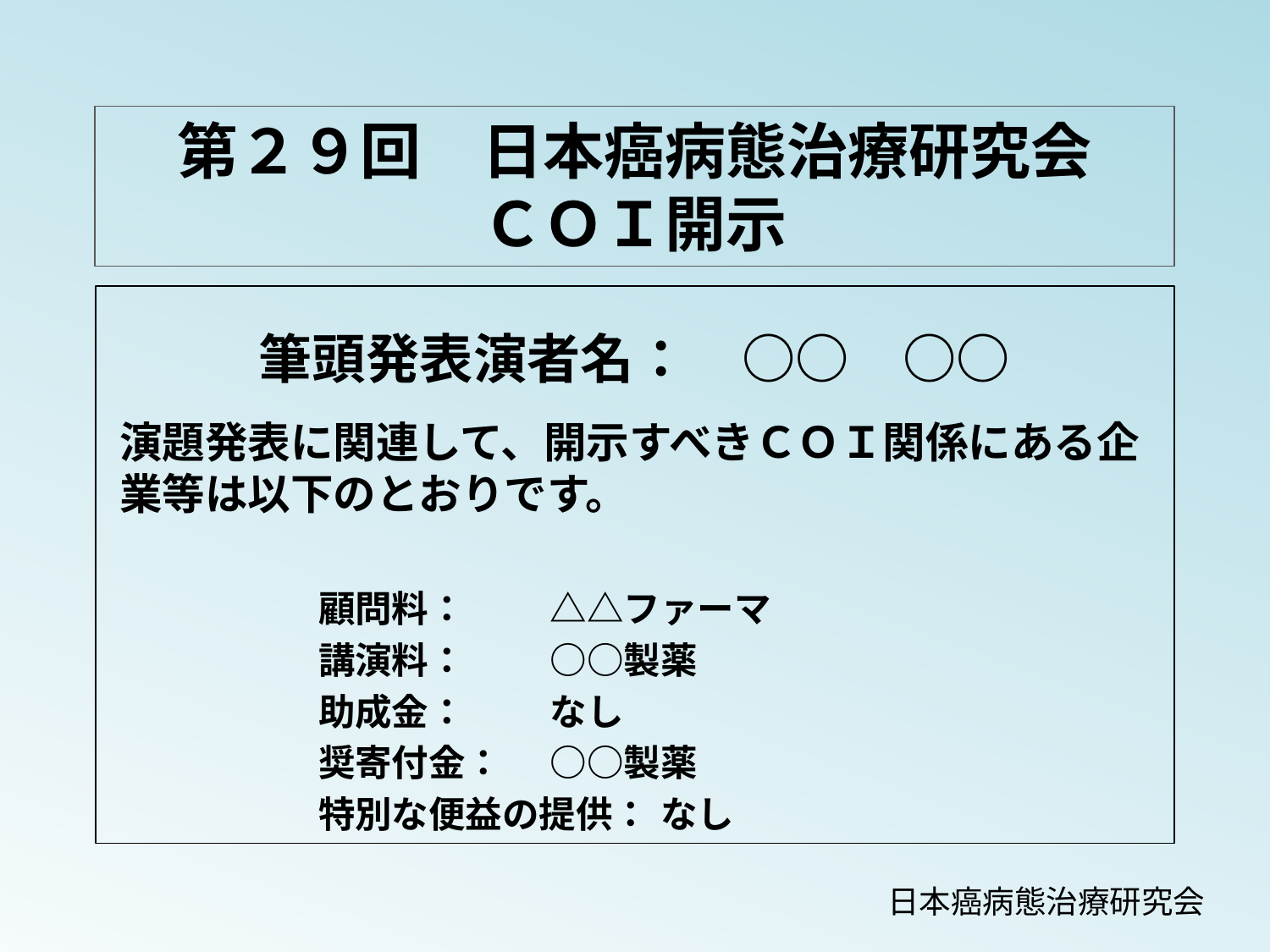

# 第２９回　日本癌病態治療研究会 ＣＯＩ開示

筆頭発表演者名：　○○　○○

演題発表に関連して、開示すべきＣＯＩ関係にある企業等は以下のとおりです。

顧問料：	△△ファーマ
講演料：	○○製薬
助成金：	なし
奨寄付金：	○○製薬
特別な便益の提供：	なし
日本癌病態治療研究会